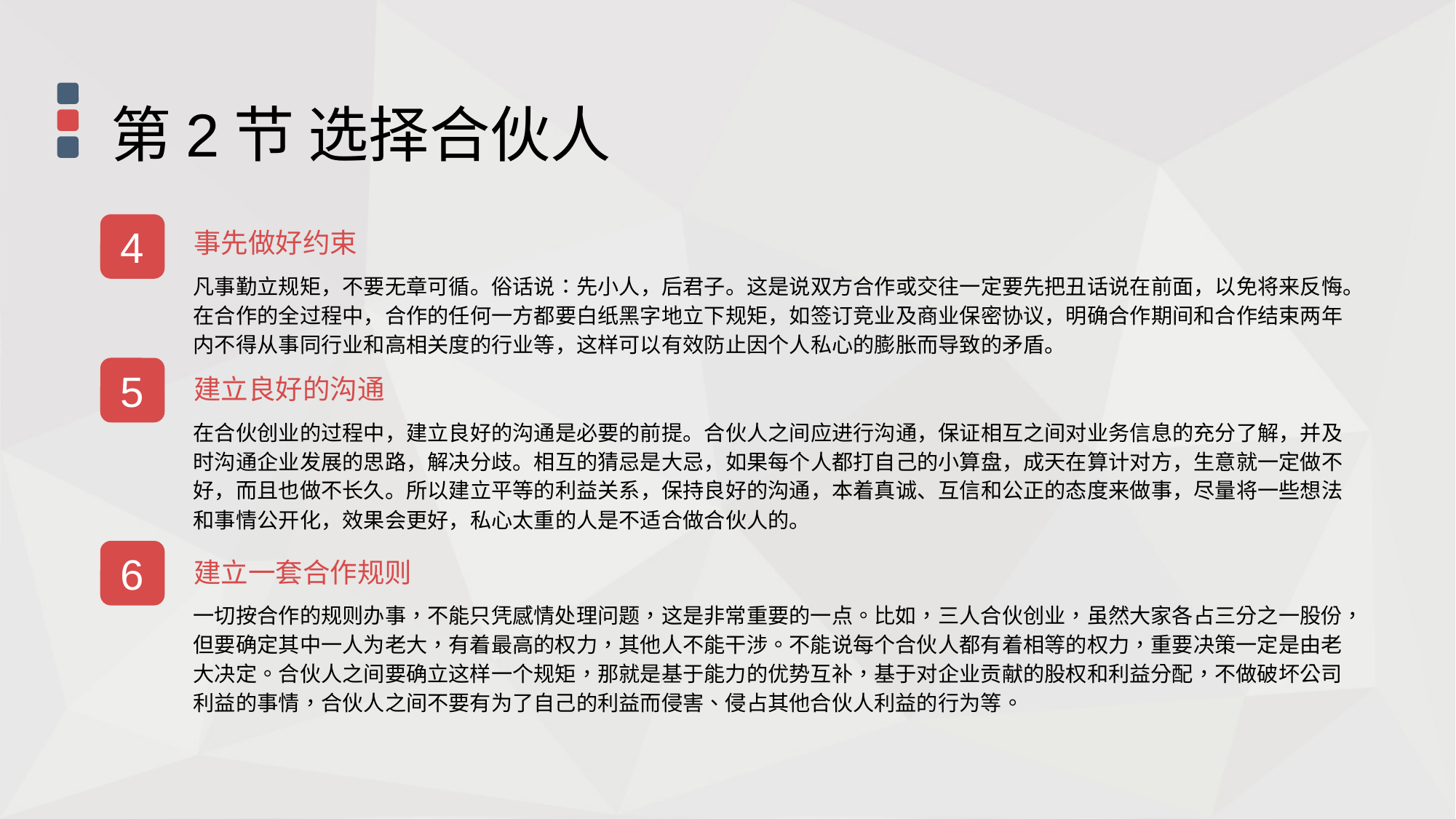

第2节 选择合伙人
4
事先做好约束
凡事勤立规矩，不要无章可循。俗话说∶先小人，后君子。这是说双方合作或交往一定要先把丑话说在前面，以免将来反悔。在合作的全过程中，合作的任何一方都要白纸黑字地立下规矩，如签订竞业及商业保密协议，明确合作期间和合作结束两年内不得从事同行业和高相关度的行业等，这样可以有效防止因个人私心的膨胀而导致的矛盾。
5
建立良好的沟通
在合伙创业的过程中，建立良好的沟通是必要的前提。合伙人之间应进行沟通，保证相互之间对业务信息的充分了解，并及时沟通企业发展的思路，解决分歧。相互的猜忌是大忌，如果每个人都打自己的小算盘，成天在算计对方，生意就一定做不好，而且也做不长久。所以建立平等的利益关系，保持良好的沟通，本着真诚、互信和公正的态度来做事，尽量将一些想法和事情公开化，效果会更好，私心太重的人是不适合做合伙人的。
6
建立一套合作规则
一切按合作的规则办事，不能只凭感情处理问题，这是非常重要的一点。比如，三人合伙创业，虽然大家各占三分之一股份，但要确定其中一人为老大，有着最高的权力，其他人不能干涉。不能说每个合伙人都有着相等的权力，重要决策一定是由老大决定。合伙人之间要确立这样一个规矩，那就是基于能力的优势互补，基于对企业贡献的股权和利益分配，不做破坏公司利益的事情，合伙人之间不要有为了自己的利益而侵害、侵占其他合伙人利益的行为等。